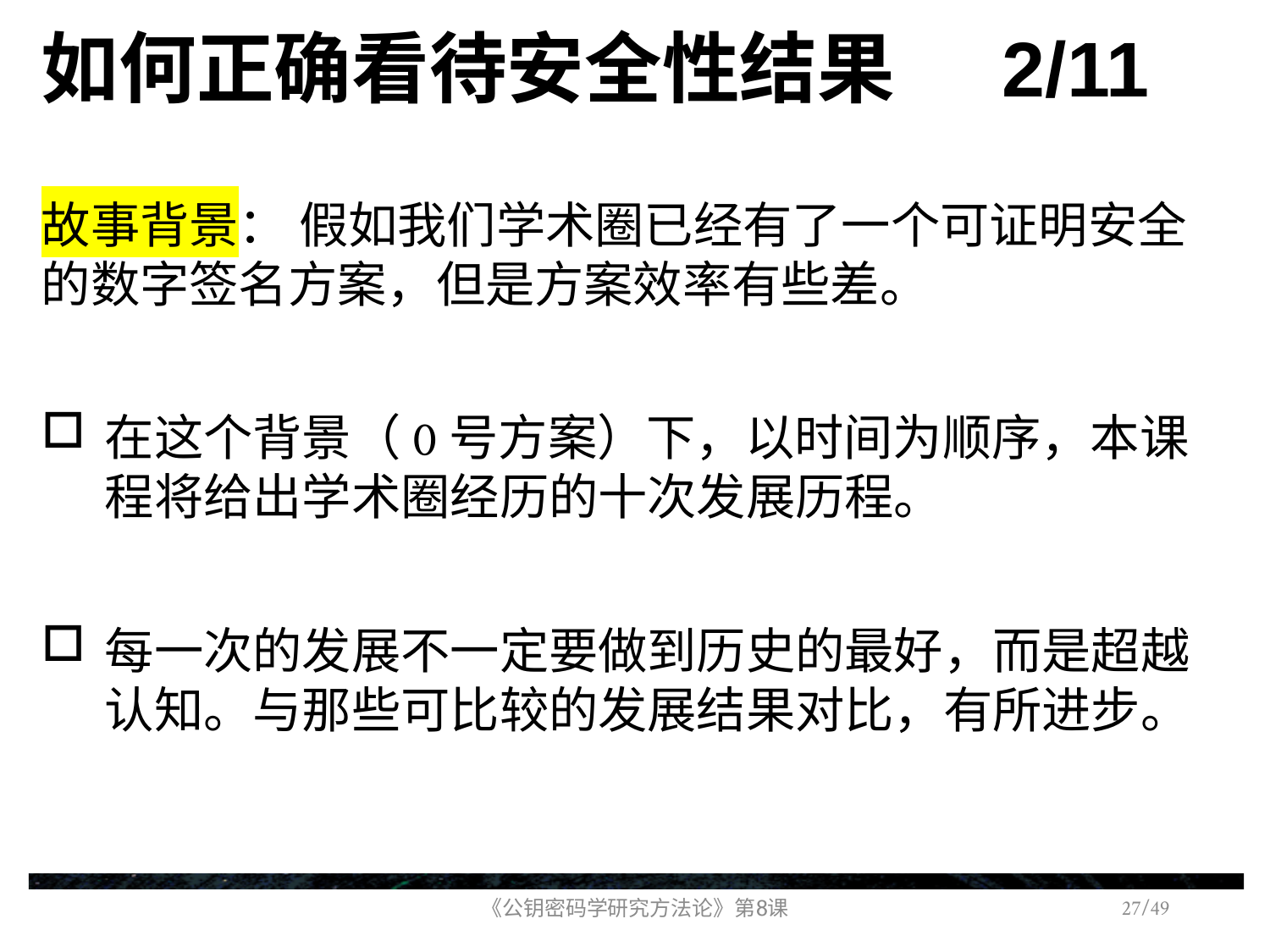

# 如何正确看待安全性结果     2/11
故事背景： 假如我们学术圈已经有了一个可证明安全的数字签名方案，但是方案效率有些差。

在这个背景（0号方案）下，以时间为顺序，本课程将给出学术圈经历的十次发展历程。

每一次的发展不一定要做到历史的最好，而是超越认知。与那些可比较的发展结果对比，有所进步。
《公钥密码学研究方法论》第8课
27/49